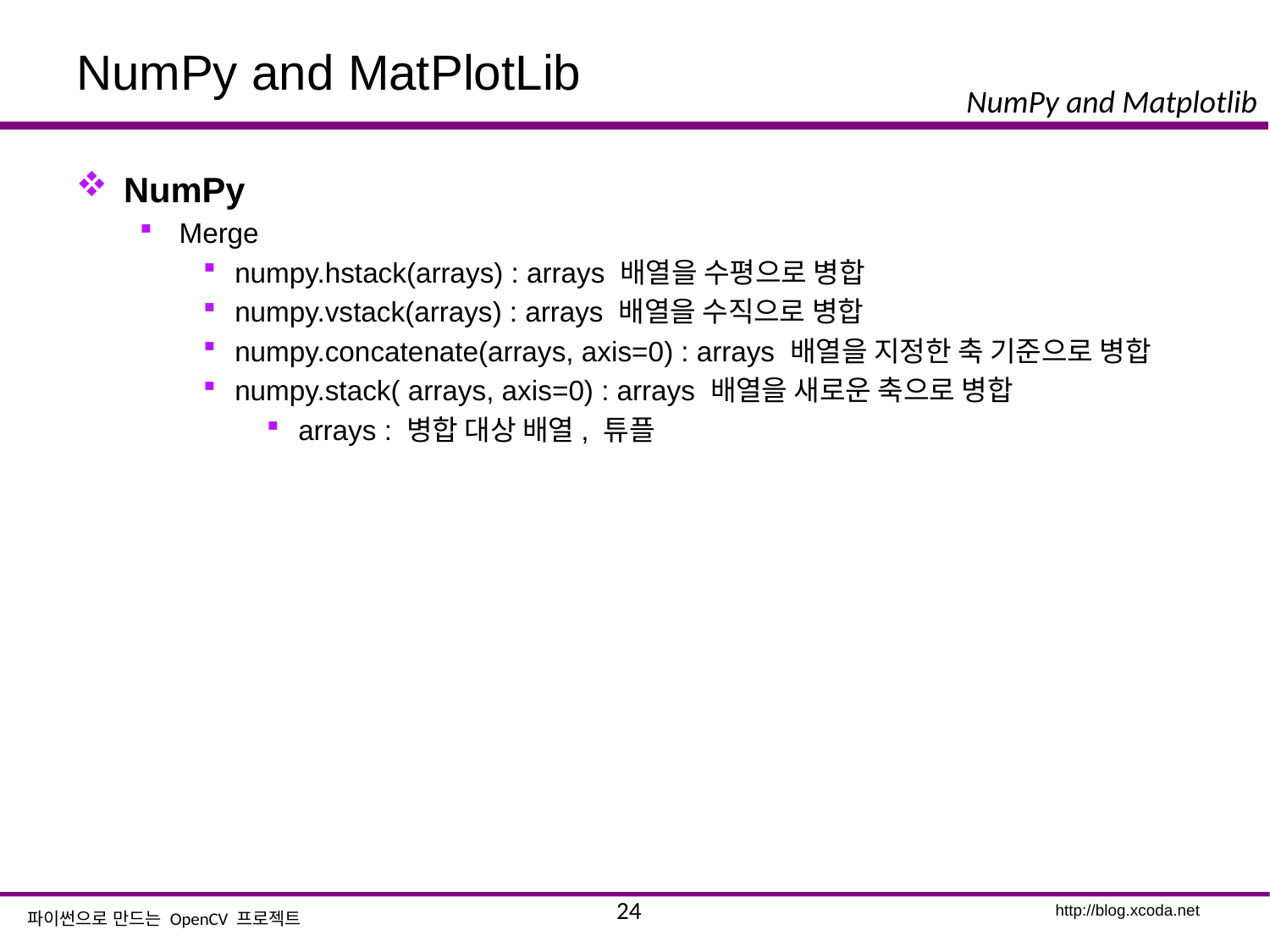

# NumPy and MatPlotLib
NumPy
Merge
numpy.hstack(arrays) : arrays 배열을 수평으로 병합
numpy.vstack(arrays) : arrays 배열을 수직으로 병합
numpy.concatenate(arrays, axis=0) : arrays 배열을 지정한 축 기준으로 병합
numpy.stack( arrays, axis=0) : arrays 배열을 새로운 축으로 병합
arrays : 병합 대상 배열, 튜플